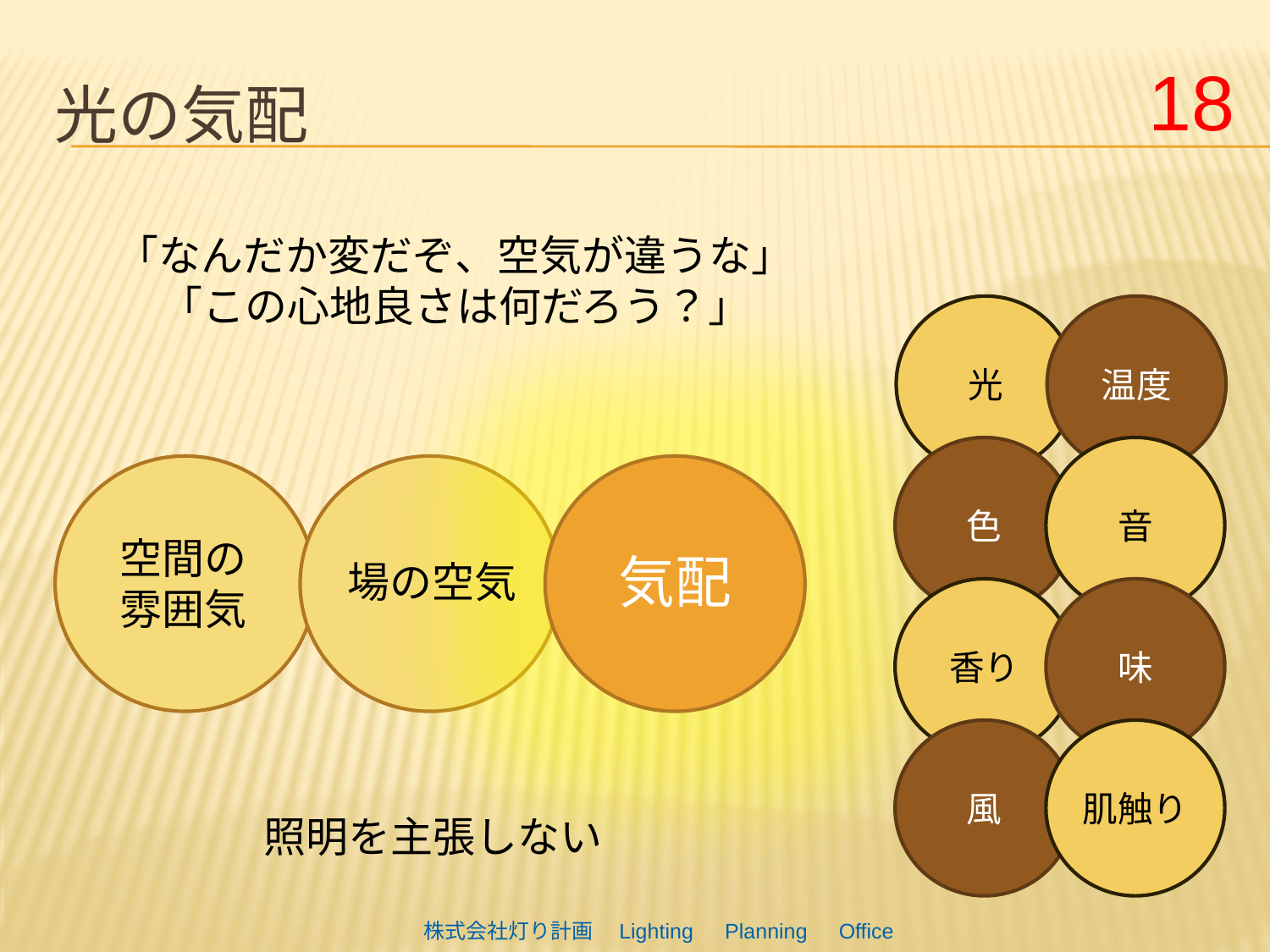

18
# 光の気配
「なんだか変だぞ、空気が違うな」
「この心地良さは何だろう？」
光
温度
色
音

空間の
雰囲気
気配
場の空気
香り
味
風

肌触り
照明を主張しない
株式会社灯り計画　Lighting　Planning　Office